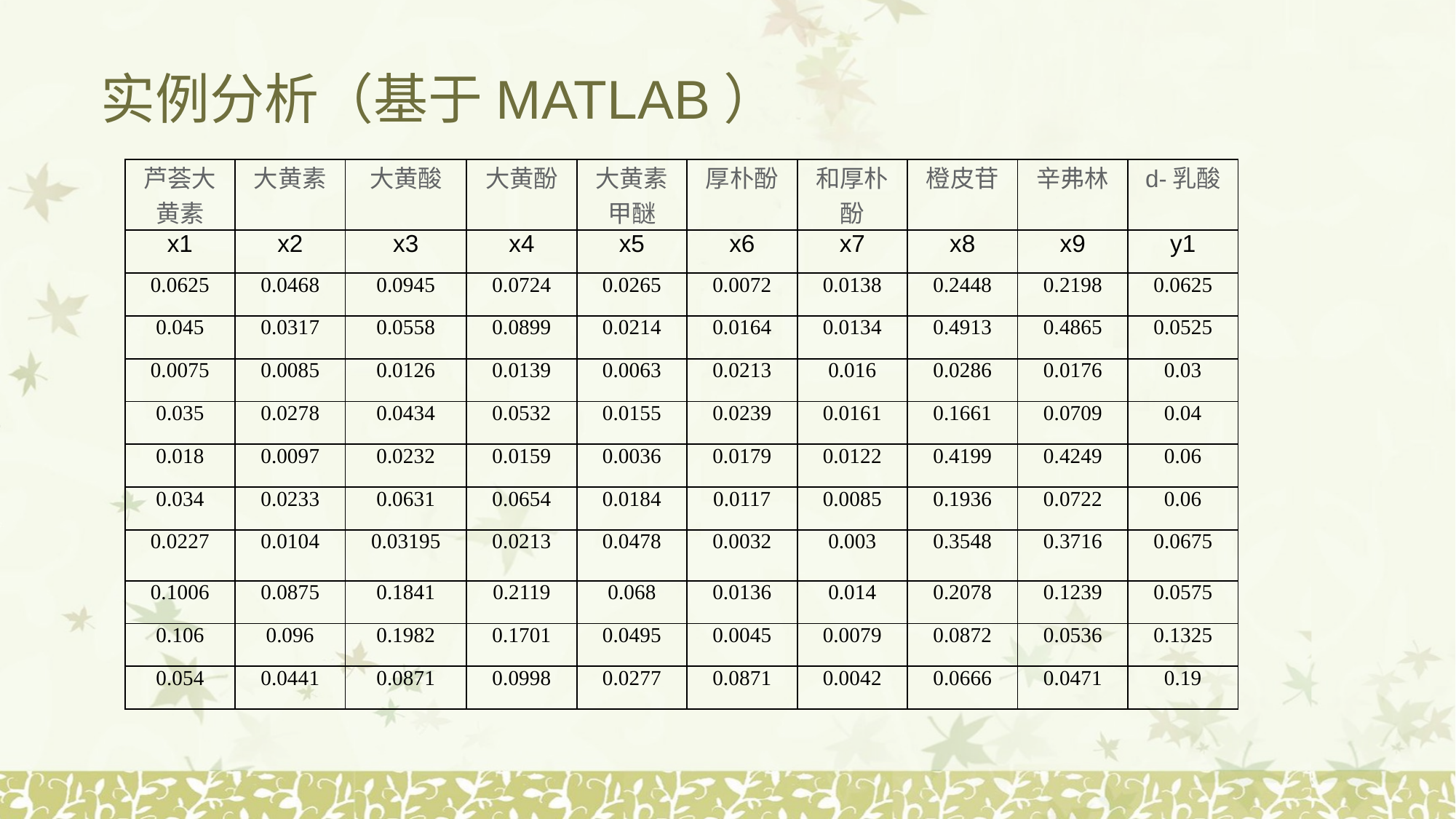

# 实例分析（基于MATLAB）
| 芦荟大黄素 | 大黄素 | 大黄酸 | 大黄酚 | 大黄素甲醚 | 厚朴酚 | 和厚朴酚 | 橙皮苷 | 辛弗林 | d-乳酸 |
| --- | --- | --- | --- | --- | --- | --- | --- | --- | --- |
| x1 | x2 | x3 | x4 | x5 | x6 | x7 | x8 | x9 | y1 |
| 0.0625 | 0.0468 | 0.0945 | 0.0724 | 0.0265 | 0.0072 | 0.0138 | 0.2448 | 0.2198 | 0.0625 |
| 0.045 | 0.0317 | 0.0558 | 0.0899 | 0.0214 | 0.0164 | 0.0134 | 0.4913 | 0.4865 | 0.0525 |
| 0.0075 | 0.0085 | 0.0126 | 0.0139 | 0.0063 | 0.0213 | 0.016 | 0.0286 | 0.0176 | 0.03 |
| 0.035 | 0.0278 | 0.0434 | 0.0532 | 0.0155 | 0.0239 | 0.0161 | 0.1661 | 0.0709 | 0.04 |
| 0.018 | 0.0097 | 0.0232 | 0.0159 | 0.0036 | 0.0179 | 0.0122 | 0.4199 | 0.4249 | 0.06 |
| 0.034 | 0.0233 | 0.0631 | 0.0654 | 0.0184 | 0.0117 | 0.0085 | 0.1936 | 0.0722 | 0.06 |
| 0.0227 | 0.0104 | 0.03195 | 0.0213 | 0.0478 | 0.0032 | 0.003 | 0.3548 | 0.3716 | 0.0675 |
| 0.1006 | 0.0875 | 0.1841 | 0.2119 | 0.068 | 0.0136 | 0.014 | 0.2078 | 0.1239 | 0.0575 |
| 0.106 | 0.096 | 0.1982 | 0.1701 | 0.0495 | 0.0045 | 0.0079 | 0.0872 | 0.0536 | 0.1325 |
| 0.054 | 0.0441 | 0.0871 | 0.0998 | 0.0277 | 0.0871 | 0.0042 | 0.0666 | 0.0471 | 0.19 |